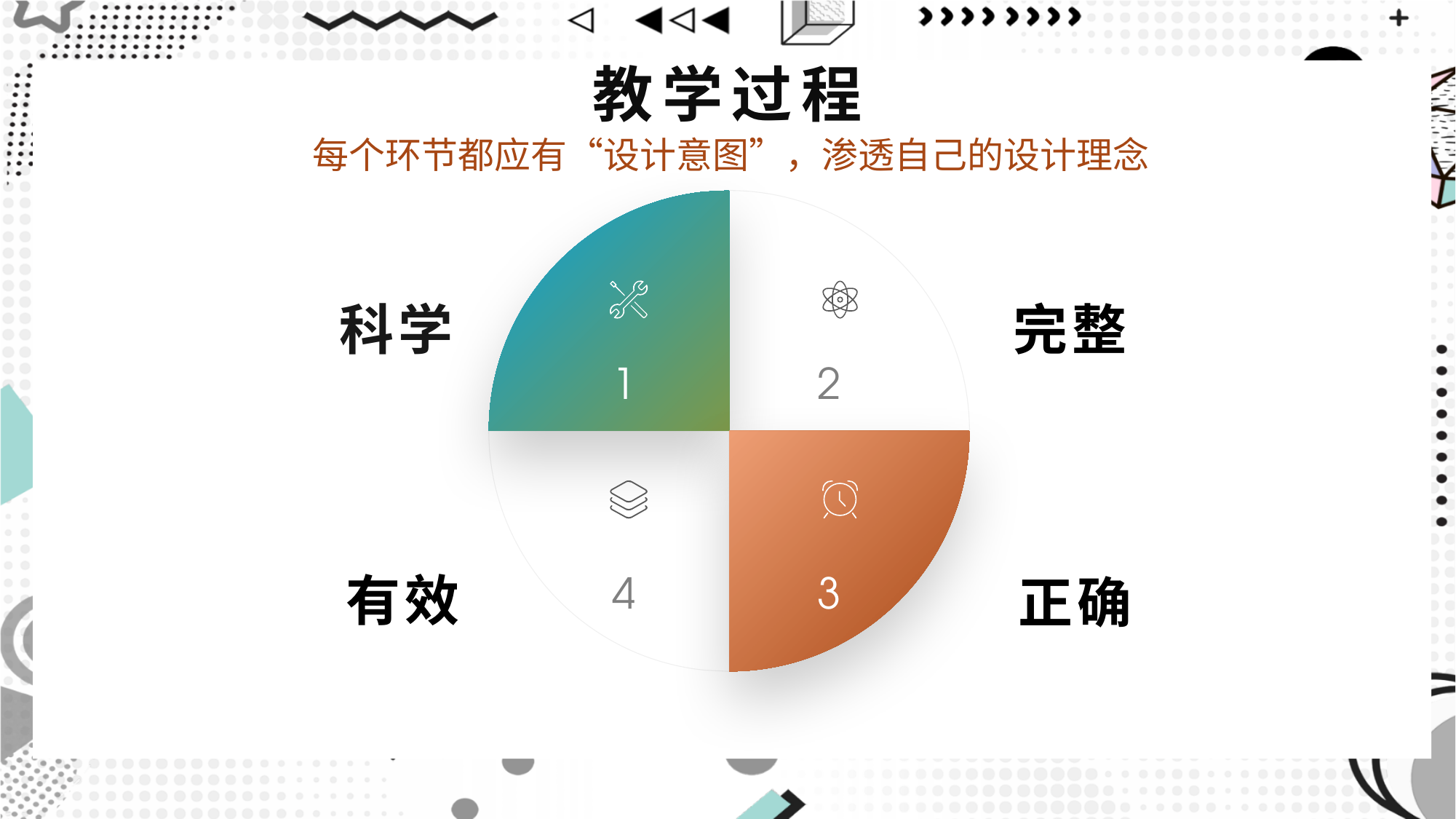

教学过程
每个环节都应有“设计意图”，渗透自己的设计理念

科学
完整

1

2

4

3
有效
正确